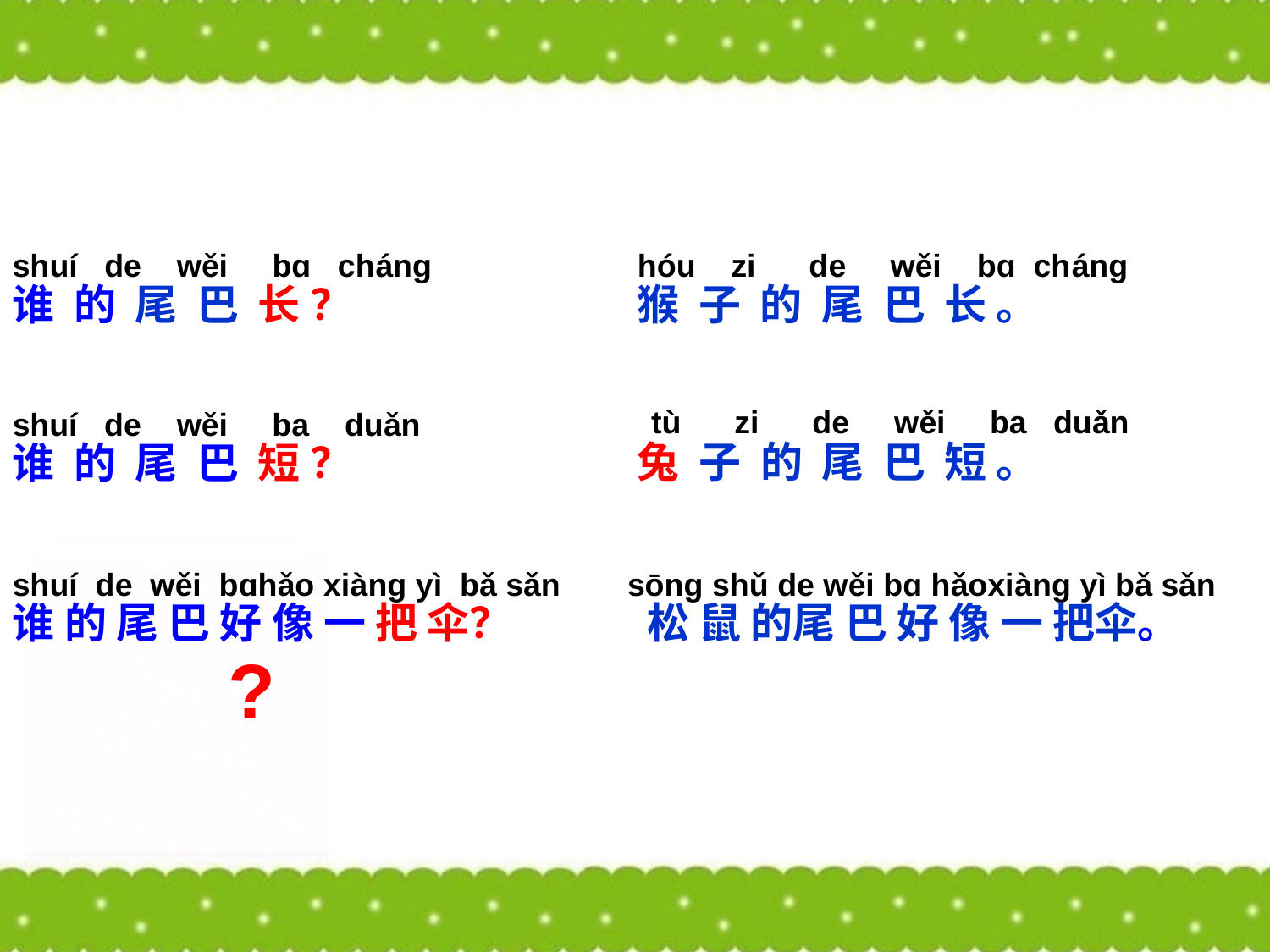

shuí   de    wěi     bɑ   cháng
谁  的  尾  巴  长 ？
hóu    zi      de     wěi    bɑ  cháng
猴  子  的  尾  巴  长 。
 tù      zi      de     wěi     ba   duǎn
兔  子  的  尾  巴  短 。
shuí   de    wěi     ba    duǎn
谁  的  尾  巴  短 ？
shuí  de  wěi  bɑhǎo xiàng yì  bǎ sǎn
谁 的 尾 巴 好 像 一 把 伞？
          ?
sōng shǔ de wěi bɑ hǎoxiàng yì bǎ sǎn
 松 鼠 的尾 巴 好 像 一 把伞。